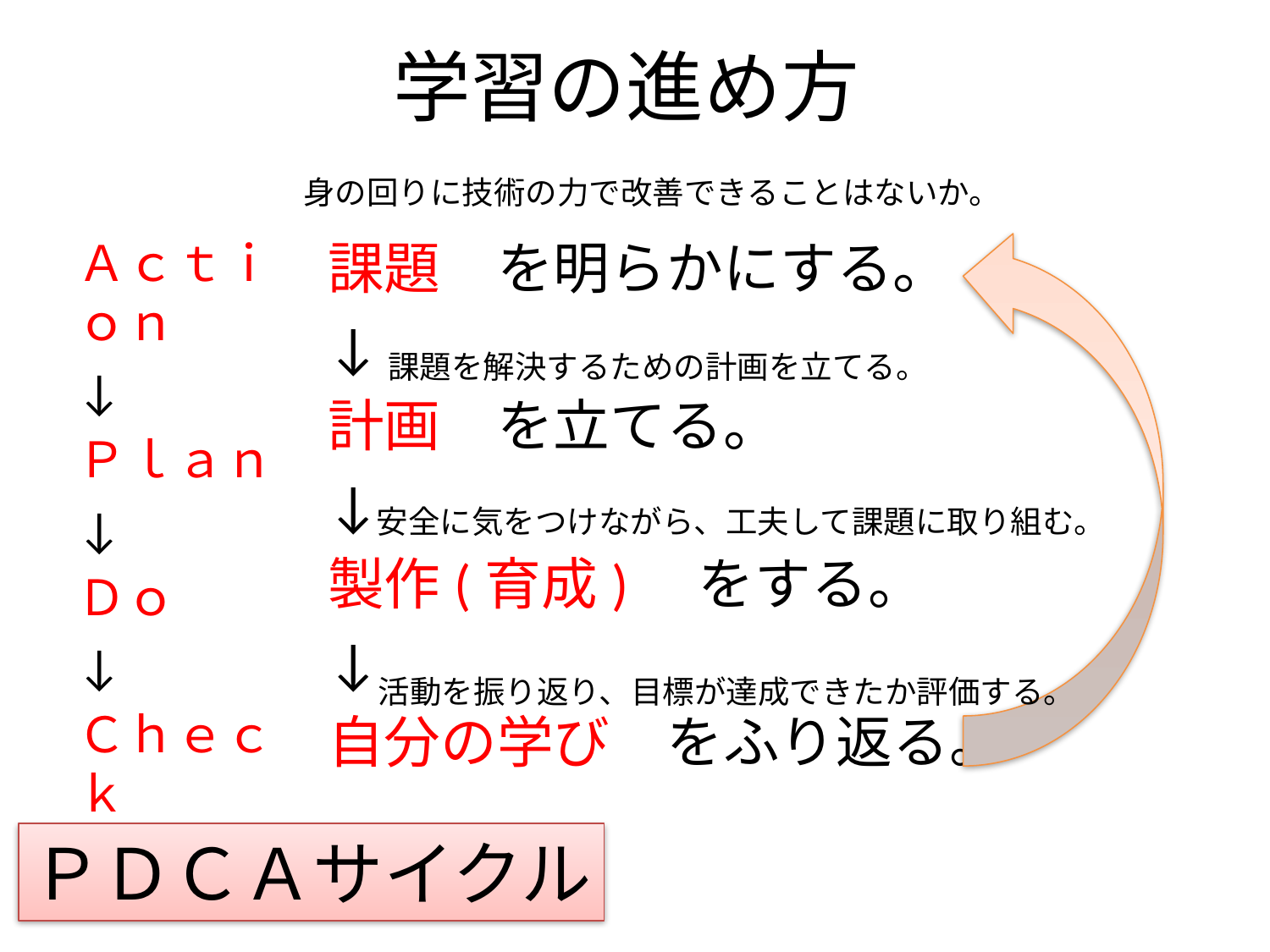

# 学習の進め方
身の回りに技術の力で改善できることはないか。
Ａｃｔｉｏｎ
↓
Ｐｌａｎ
↓
Ｄｏ
↓
Ｃｈｅｃｋ
課題　を明らかにする。
↓
計画　を立てる。
↓
製作(育成)　をする。
↓
自分の学び　をふり返る。

課題を解決するための計画を立てる。
安全に気をつけながら、工夫して課題に取り組む。
活動を振り返り、目標が達成できたか評価する。
ＰＤＣＡサイクル